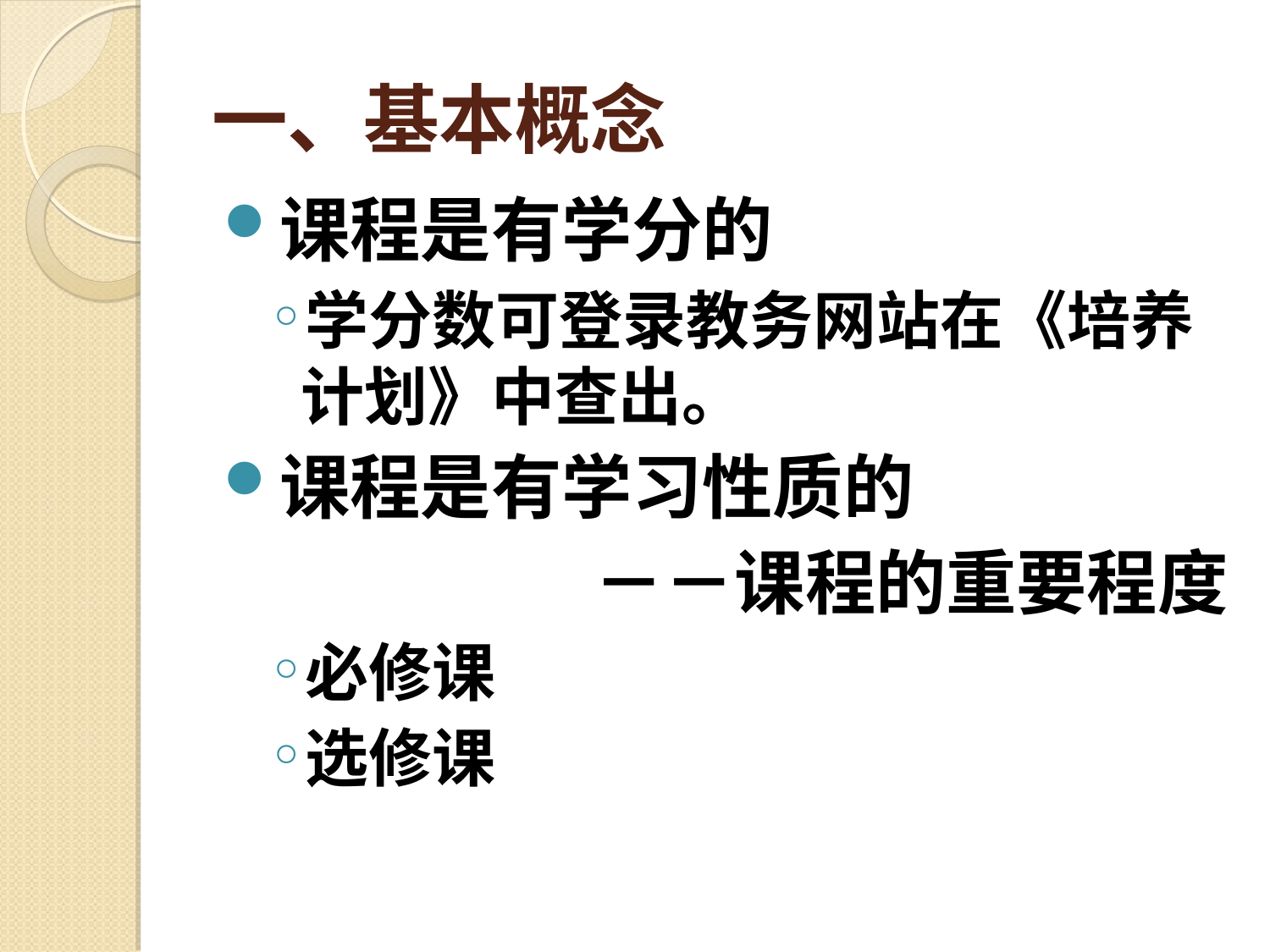

一、基本概念
课程是有学分的
学分数可登录教务网站在《培养计划》中查出。
课程是有学习性质的
－－课程的重要程度
必修课
选修课